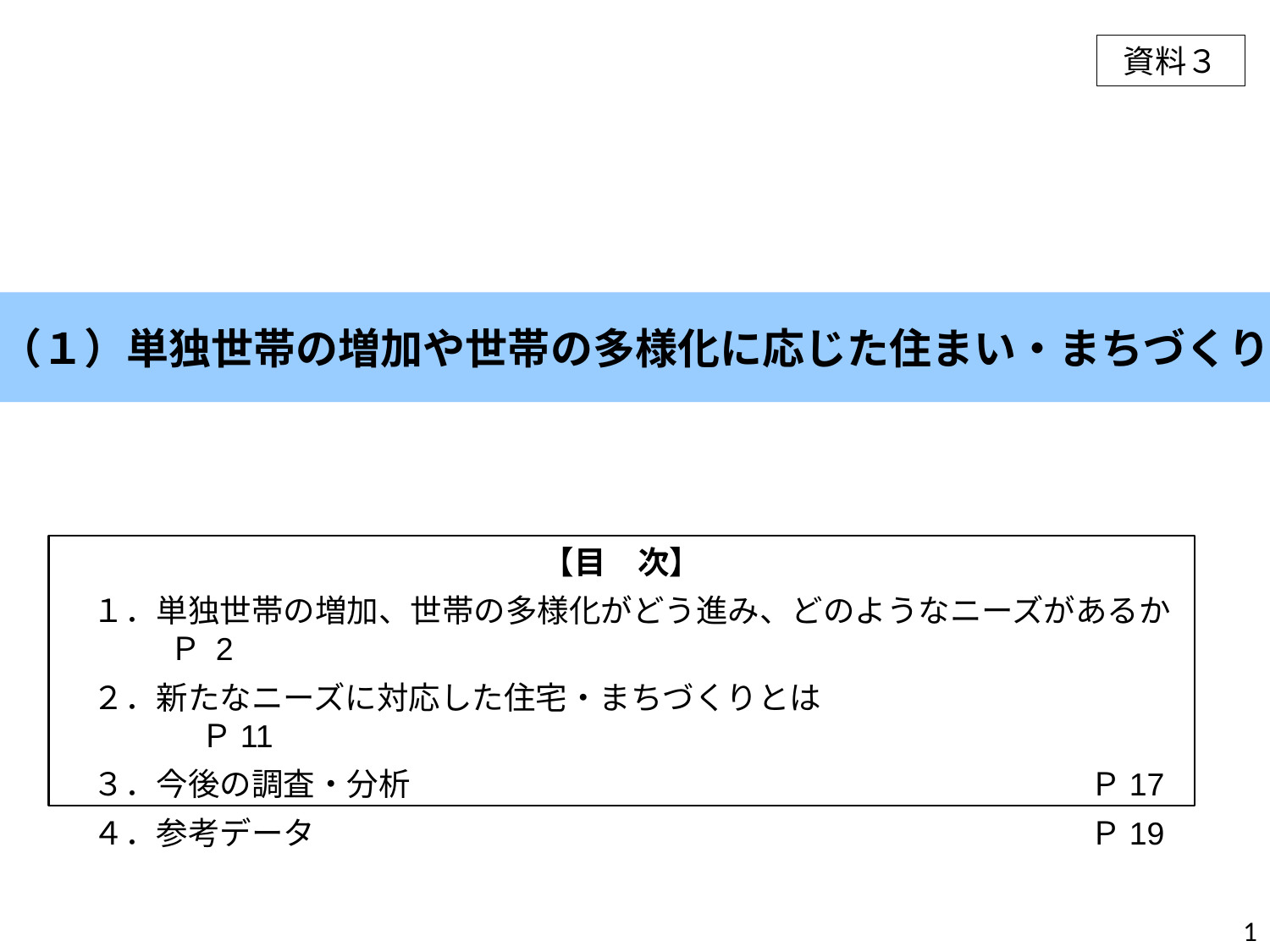

資料３
（１）単独世帯の増加や世帯の多様化に応じた住まい・まちづくり
【目　次】
　１．単独世帯の増加、世帯の多様化がどう進み、どのようなニーズがあるか　　　Ｐ 2
　２．新たなニーズに対応した住宅・まちづくりとは				Ｐ11
　３．今後の調査・分析						Ｐ17
　４．参考データ							Ｐ19
1